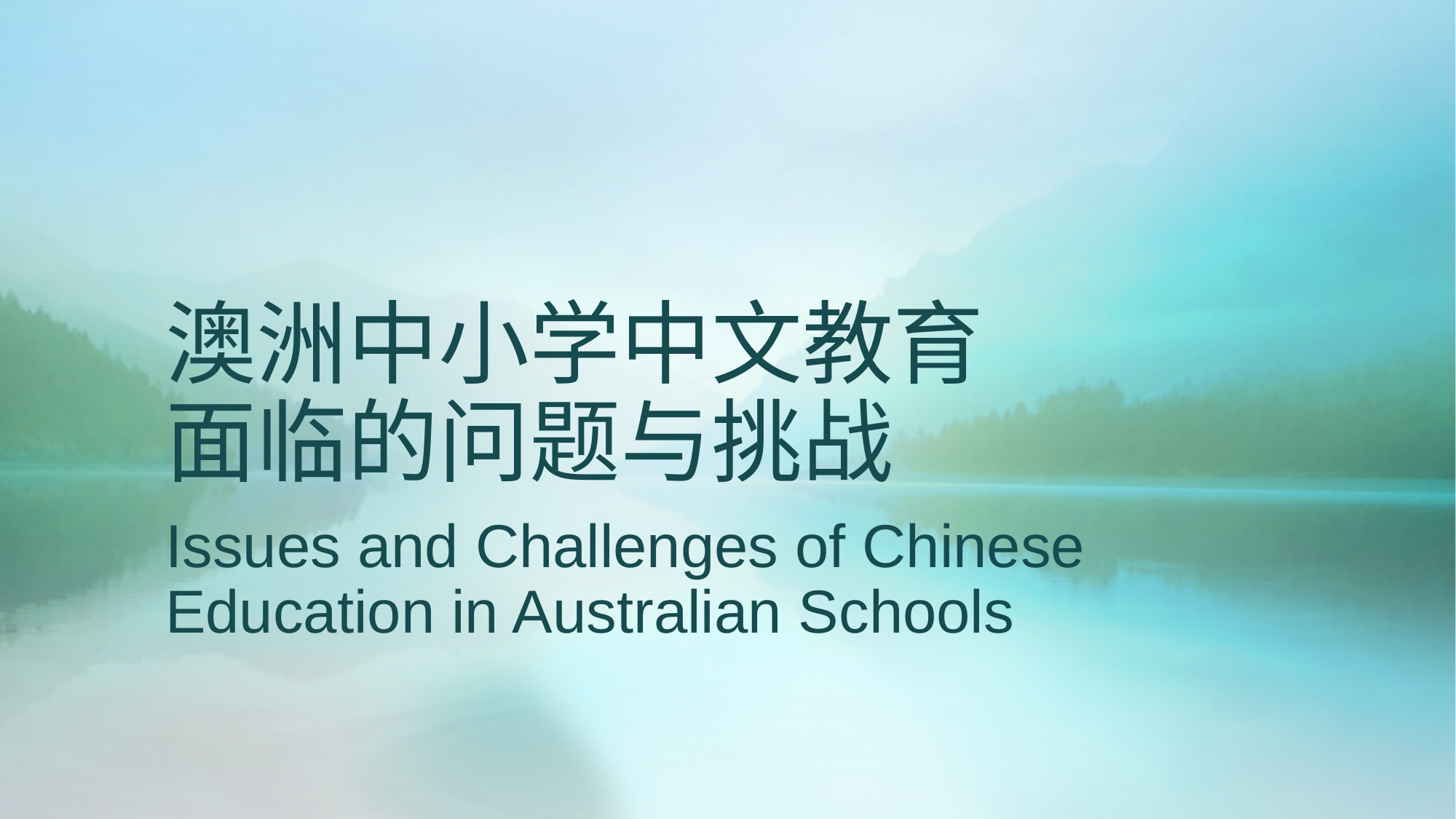

# 澳洲中小学中文教育 面临的问题与挑战
Issues and Challenges of Chinese Education in Australian Schools